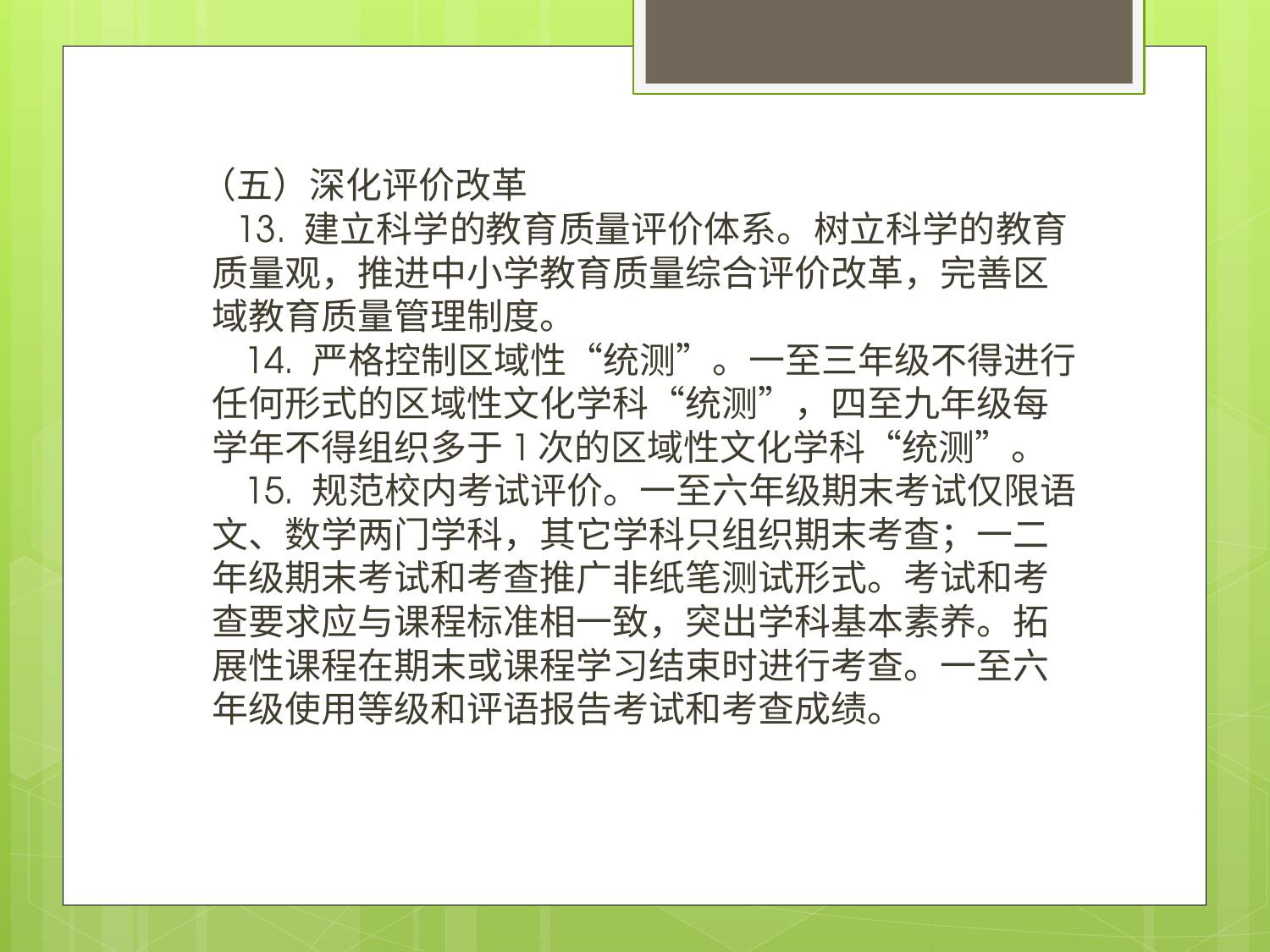

（五）深化评价改革
  13. 建立科学的教育质量评价体系。树立科学的教育质量观，推进中小学教育质量综合评价改革，完善区域教育质量管理制度。
   14. 严格控制区域性“统测”。一至三年级不得进行任何形式的区域性文化学科“统测”，四至九年级每学年不得组织多于1次的区域性文化学科“统测”。
   15. 规范校内考试评价。一至六年级期末考试仅限语文、数学两门学科，其它学科只组织期末考查；一二年级期末考试和考查推广非纸笔测试形式。考试和考查要求应与课程标准相一致，突出学科基本素养。拓展性课程在期末或课程学习结束时进行考查。一至六年级使用等级和评语报告考试和考查成绩。